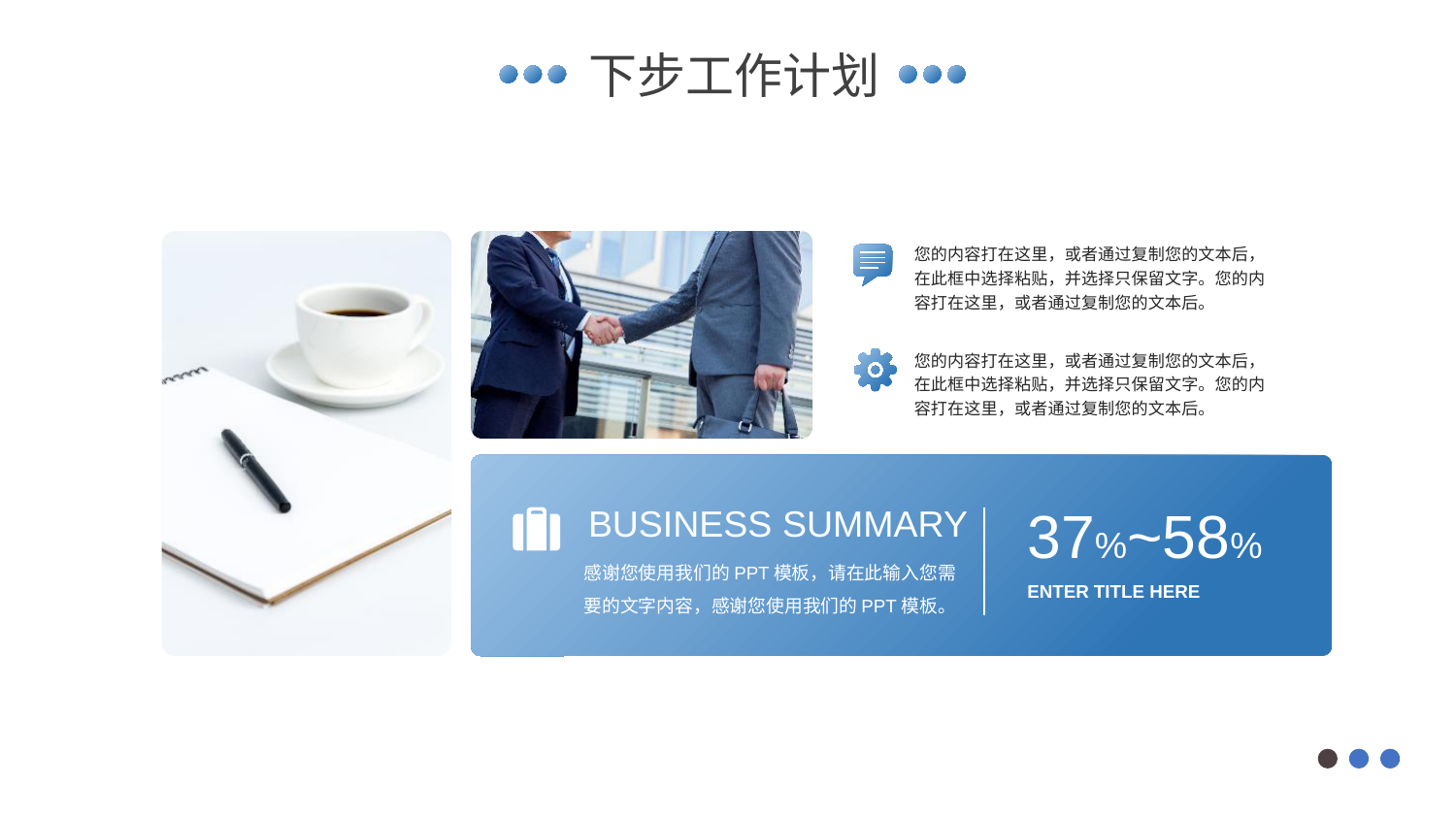

下步工作计划

您的内容打在这里，或者通过复制您的文本后，在此框中选择粘贴，并选择只保留文字。您的内容打在这里，或者通过复制您的文本后。

您的内容打在这里，或者通过复制您的文本后，在此框中选择粘贴，并选择只保留文字。您的内容打在这里，或者通过复制您的文本后。

37%~58%
BUSINESS SUMMARY

感谢您使用我们的PPT模板，请在此输入您需要的文字内容，感谢您使用我们的PPT模板。
ENTER TITLE HERE